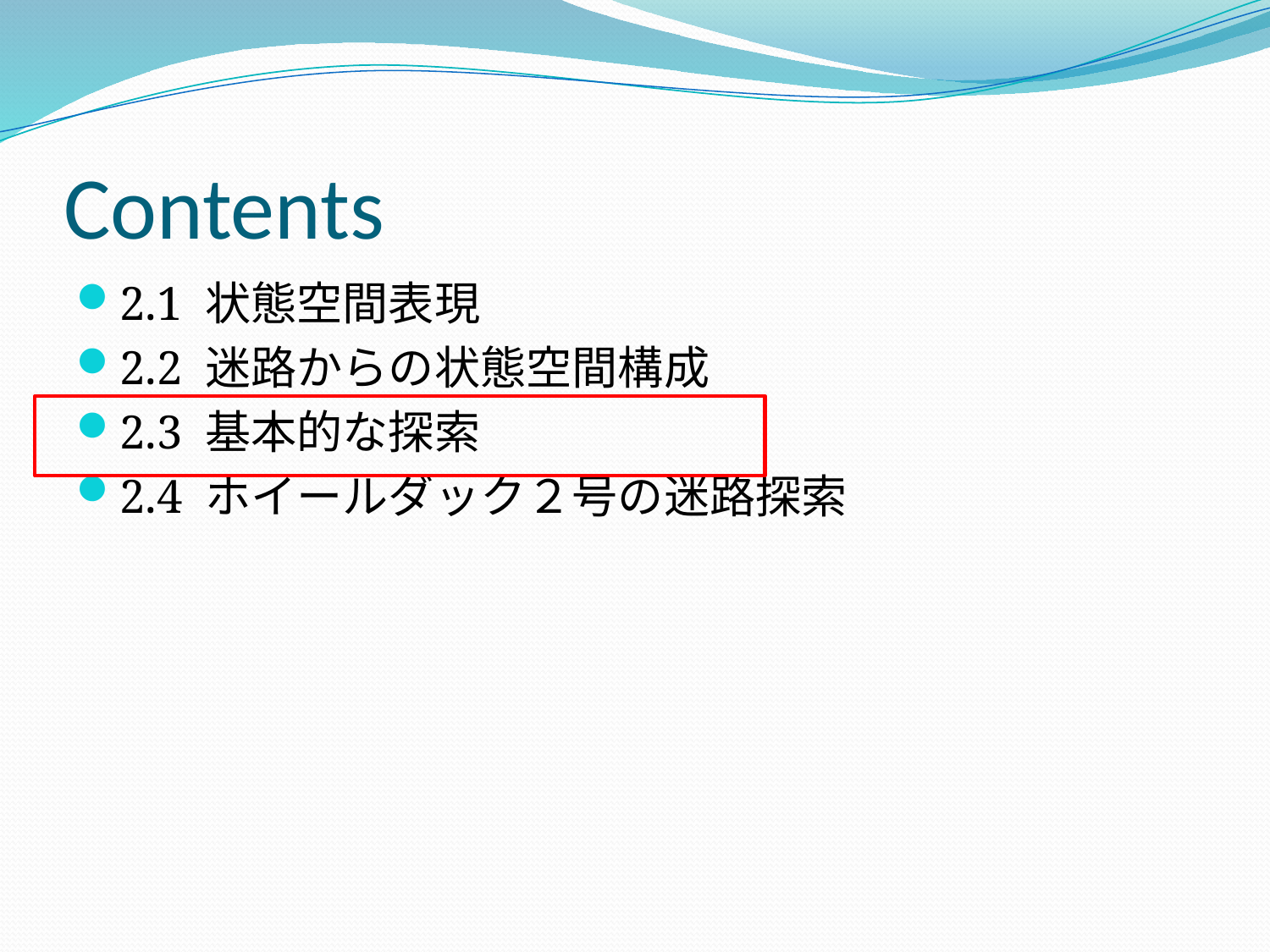

# Contents
2.1 状態空間表現
2.2 迷路からの状態空間構成
2.3 基本的な探索
2.4 ホイールダック２号の迷路探索